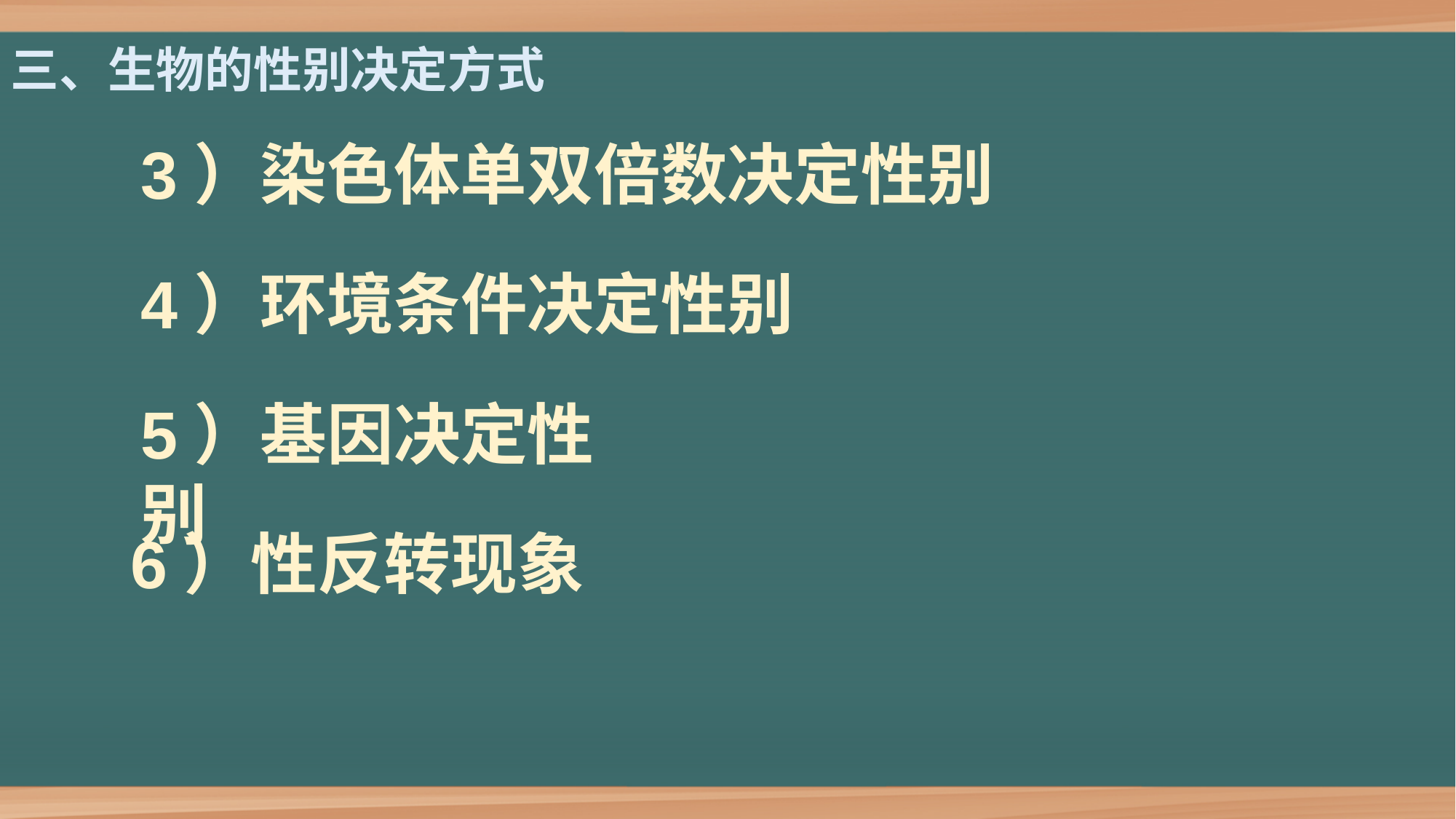

三、生物的性别决定方式
3）染色体单双倍数决定性别
4）环境条件决定性别
5）基因决定性别
6）性反转现象